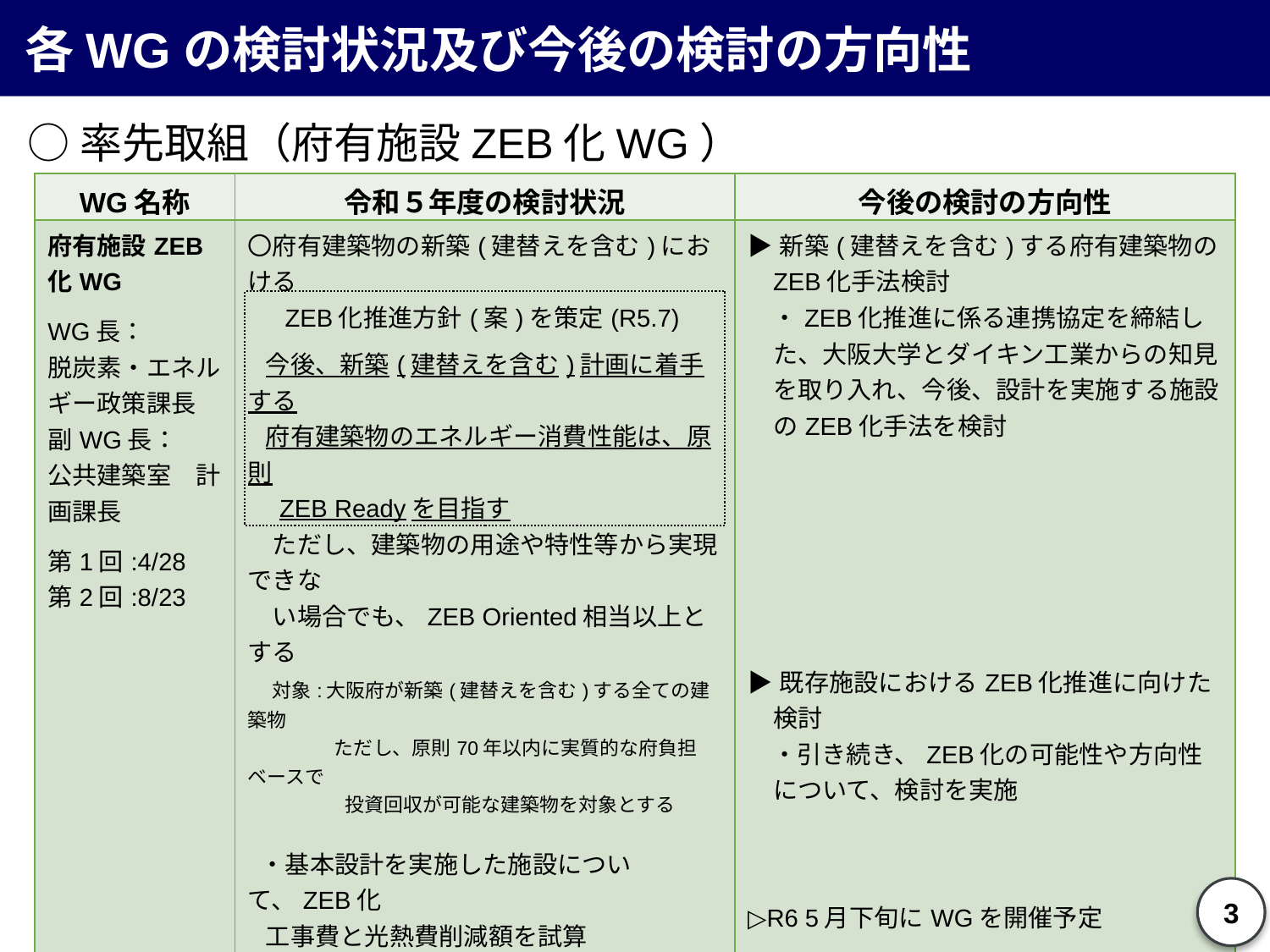

各WGの検討状況及び今後の検討の方向性
○率先取組（府有施設ZEB化WG）
| WG名称 | 令和５年度の検討状況 | 今後の検討の方向性 |
| --- | --- | --- |
| 府有施設ZEB化WG WG長： 脱炭素・エネルギー政策課長 副WG長： 公共建築室　計画課長 第1回:4/28 第2回:8/23 | 〇府有建築物の新築(建替えを含む)における 　 ZEB化推進方針(案)を策定(R5.7) 今後、新築(建替えを含む)計画に着手する 府有建築物のエネルギー消費性能は、原則 　ZEB Readyを目指す 　ただし、建築物の用途や特性等から実現できな 　い場合でも、ZEB Oriented相当以上とする 　対象:大阪府が新築(建替えを含む)する全ての建築物 　　　　 ただし、原則70年以内に実質的な府負担ベースで 　　　　　投資回収が可能な建築物を対象とする ・基本設計を実施した施設について、ZEB化 工事費と光熱費削減額を試算 〇既存施設におけるZEB化推進に向けた検討 ・西大阪治水事務所において、ESCO事業を活　　 　用し、更新時期を迎える空調機器等の改修に　　 　関して、民間から優れた提案を募ることでZEB 　基準相当への適合を目指す方向性を決定 （R６年度公募予定） | ▶新築(建替えを含む)する府有建築物のZEB化手法検討 　・ZEB化推進に係る連携協定を締結した、大阪大学とダイキン工業からの知見を取り入れ、今後、設計を実施する施設のZEB化手法を検討 ▶既存施設におけるZEB化推進に向けた検討 　・引き続き、ZEB化の可能性や方向性について、検討を実施 　 ▷R6 5月下旬にWGを開催予定 |

3